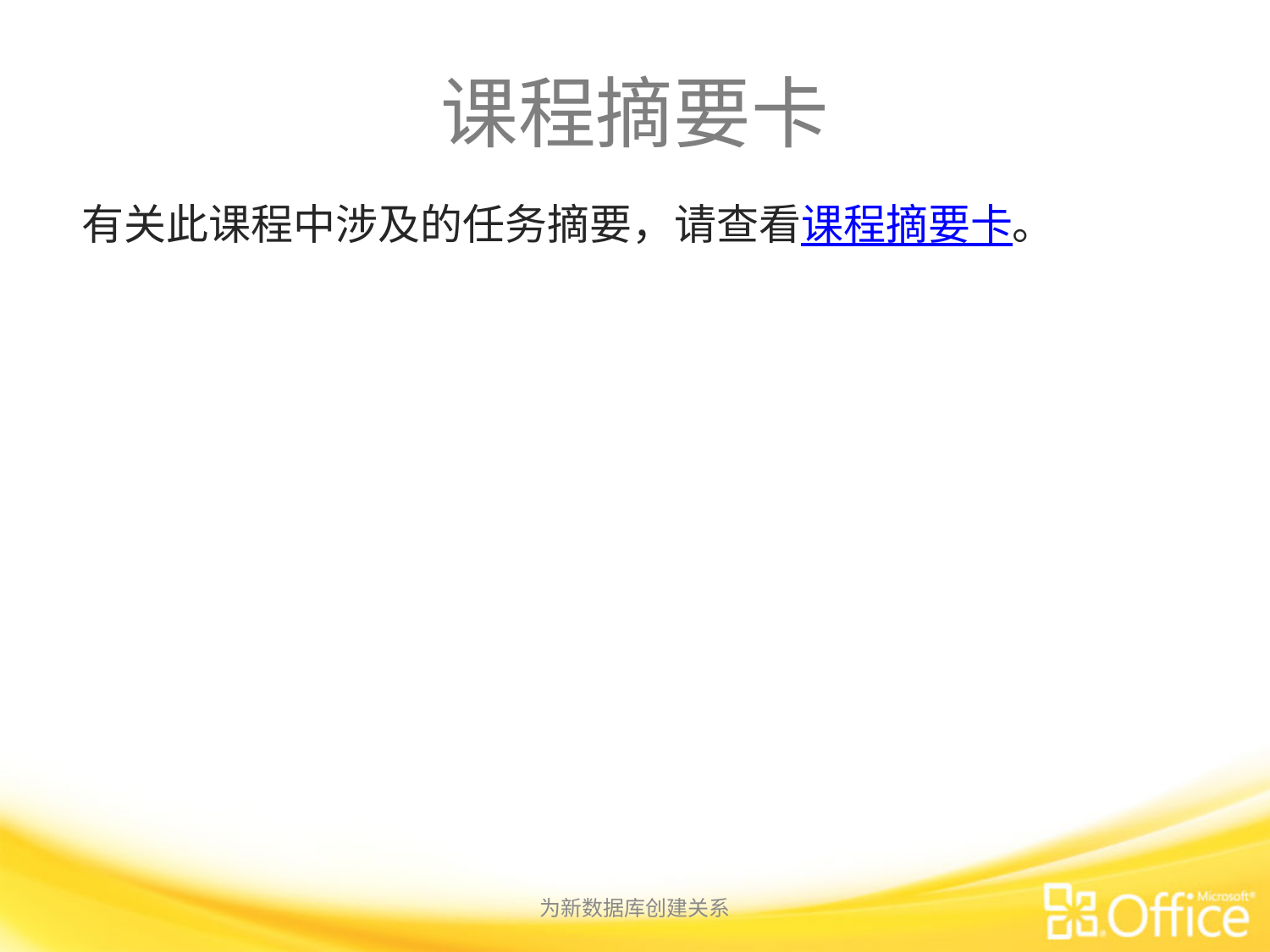

# 课程摘要卡
有关此课程中涉及的任务摘要，请查看课程摘要卡。
为新数据库创建关系